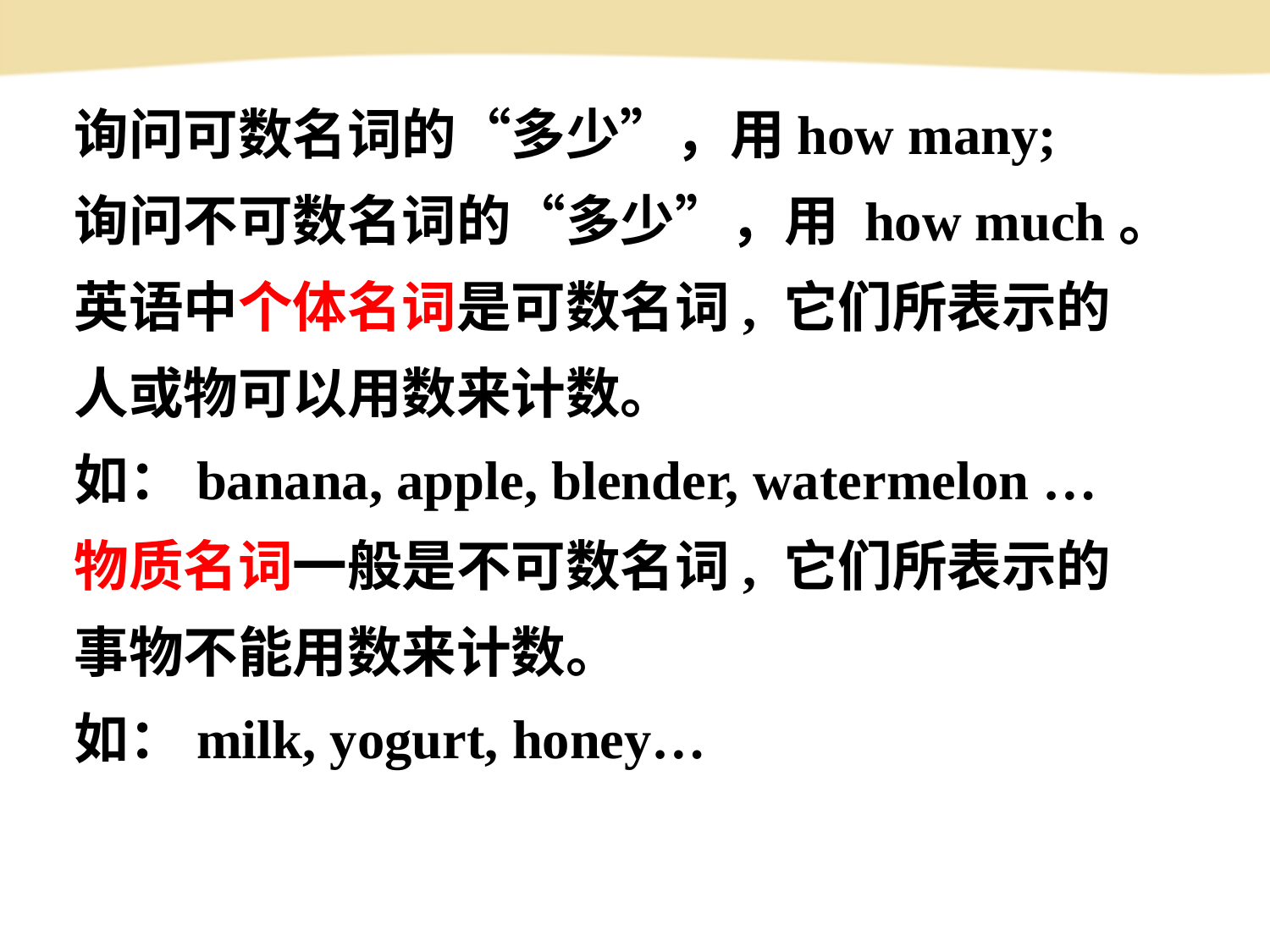

询问可数名词的“多少”，用how many;
询问不可数名词的“多少”，用 how much。
英语中个体名词是可数名词, 它们所表示的
人或物可以用数来计数。
如：banana, apple, blender, watermelon …
物质名词一般是不可数名词, 它们所表示的
事物不能用数来计数。
如：milk, yogurt, honey…